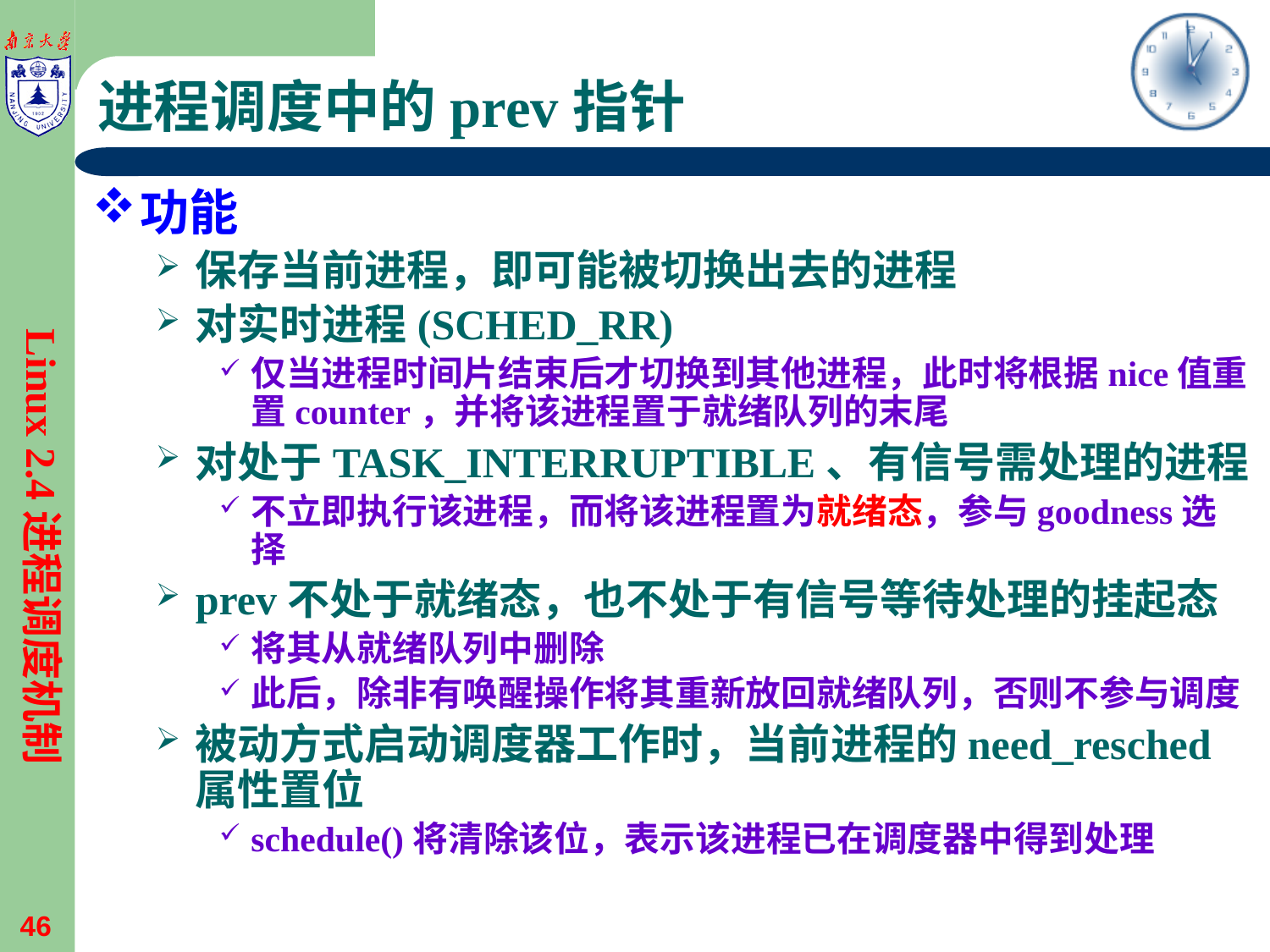

# 进程调度中的prev指针
功能
保存当前进程，即可能被切换出去的进程
对实时进程(SCHED_RR)
仅当进程时间片结束后才切换到其他进程，此时将根据nice值重置counter，并将该进程置于就绪队列的末尾
对处于TASK_INTERRUPTIBLE、有信号需处理的进程
不立即执行该进程，而将该进程置为就绪态，参与goodness选择
prev不处于就绪态，也不处于有信号等待处理的挂起态
将其从就绪队列中删除
此后，除非有唤醒操作将其重新放回就绪队列，否则不参与调度
被动方式启动调度器工作时，当前进程的need_resched属性置位
schedule()将清除该位，表示该进程已在调度器中得到处理
Linux 2.4进程调度机制
46